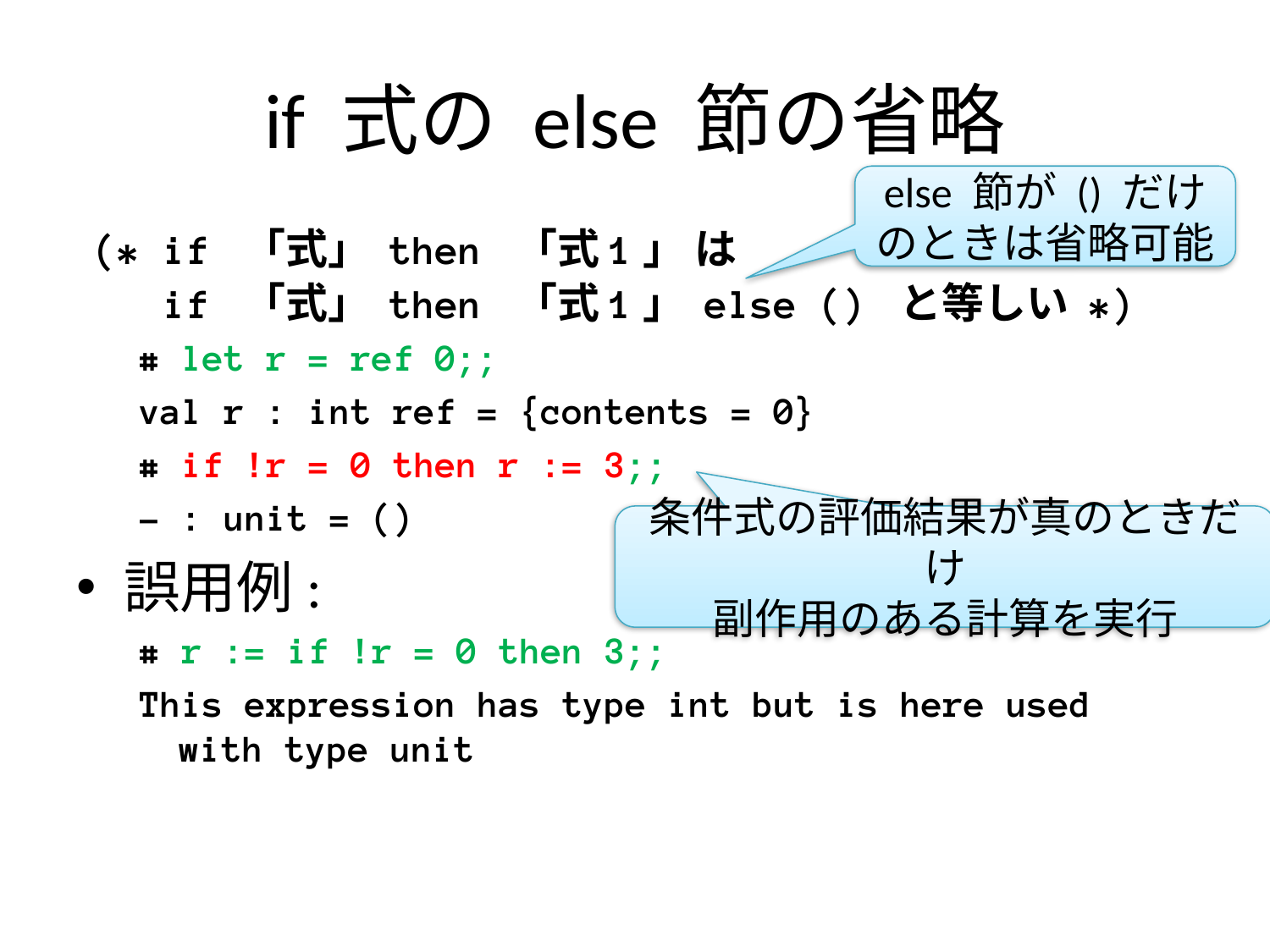

# if 式の else 節の省略
else 節が () だけ
のときは省略可能
(* if 「式」 then 「式1」 は
   if 「式」 then 「式1」 else () と等しい *)
# let r = ref 0;;
val r : int ref = {contents = 0}
# if !r = 0 then r := 3;;
- : unit = ()
誤用例:
# r := if !r = 0 then 3;;
This expression has type int but is here used with type unit
条件式の評価結果が真のときだけ
副作用のある計算を実行